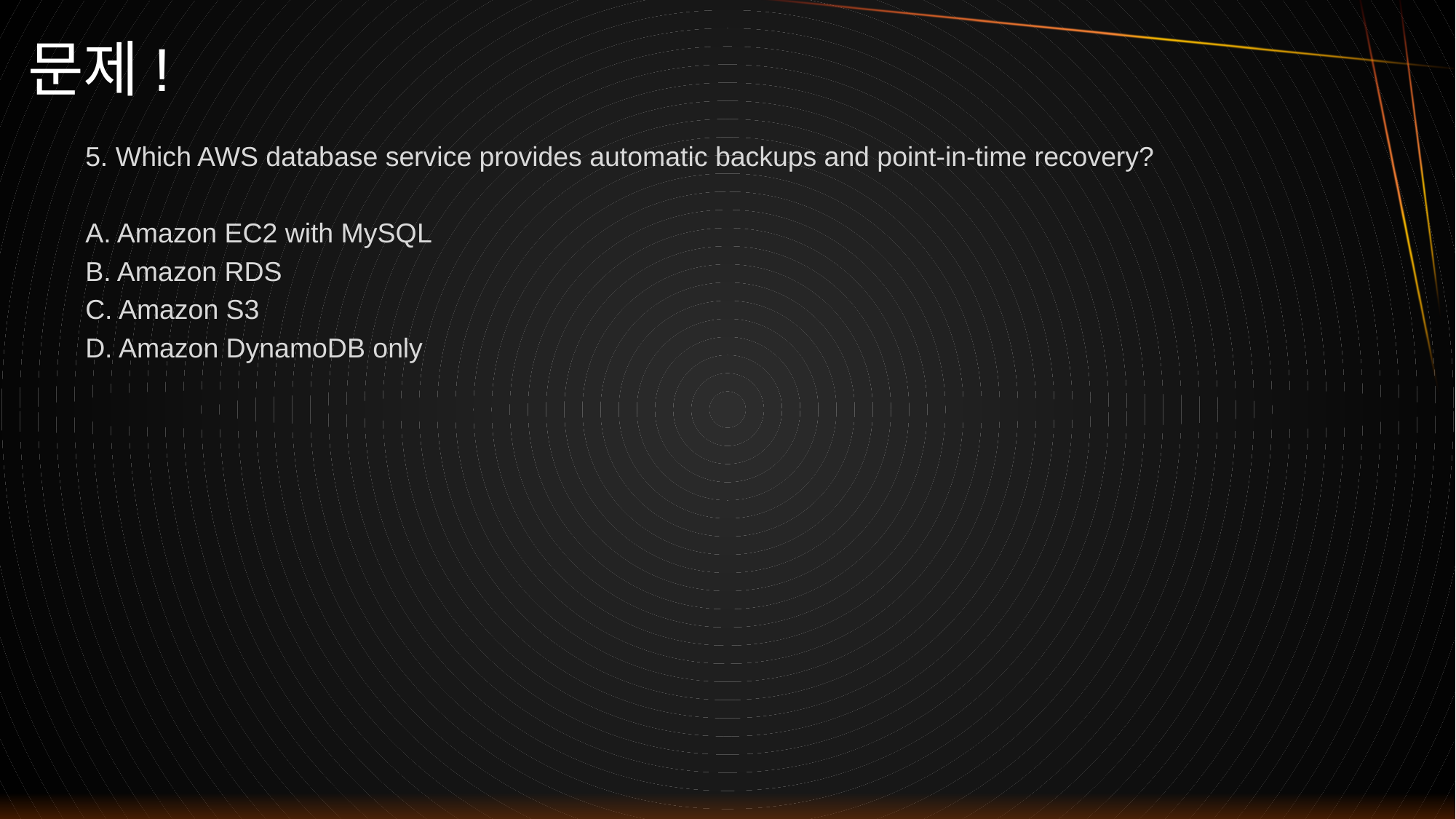

# 문제!
5. Which AWS database service provides automatic backups and point-in-time recovery?

A. Amazon EC2 with MySQL
B. Amazon RDS
C. Amazon S3
D. Amazon DynamoDB only